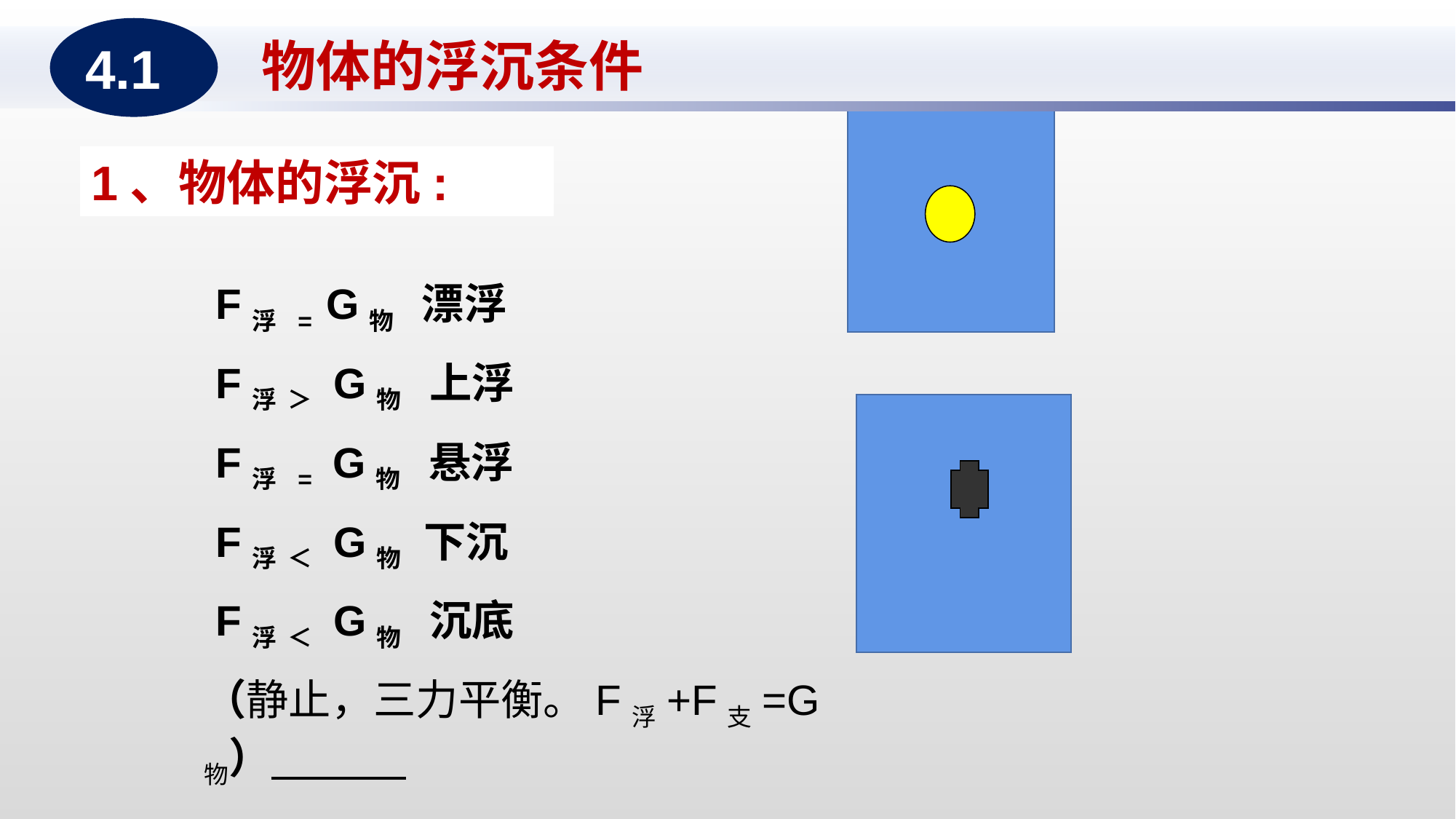

4.1

物体的浮沉条件

1、物体的浮沉:

 F浮  =  G物     漂浮
 F浮  ＞  G物     上浮
 F浮  =   G物     悬浮
 F浮  ＜  G物    下沉
 F浮  ＜  G物     沉底
（静止，三力平衡。F浮+F支=G物）